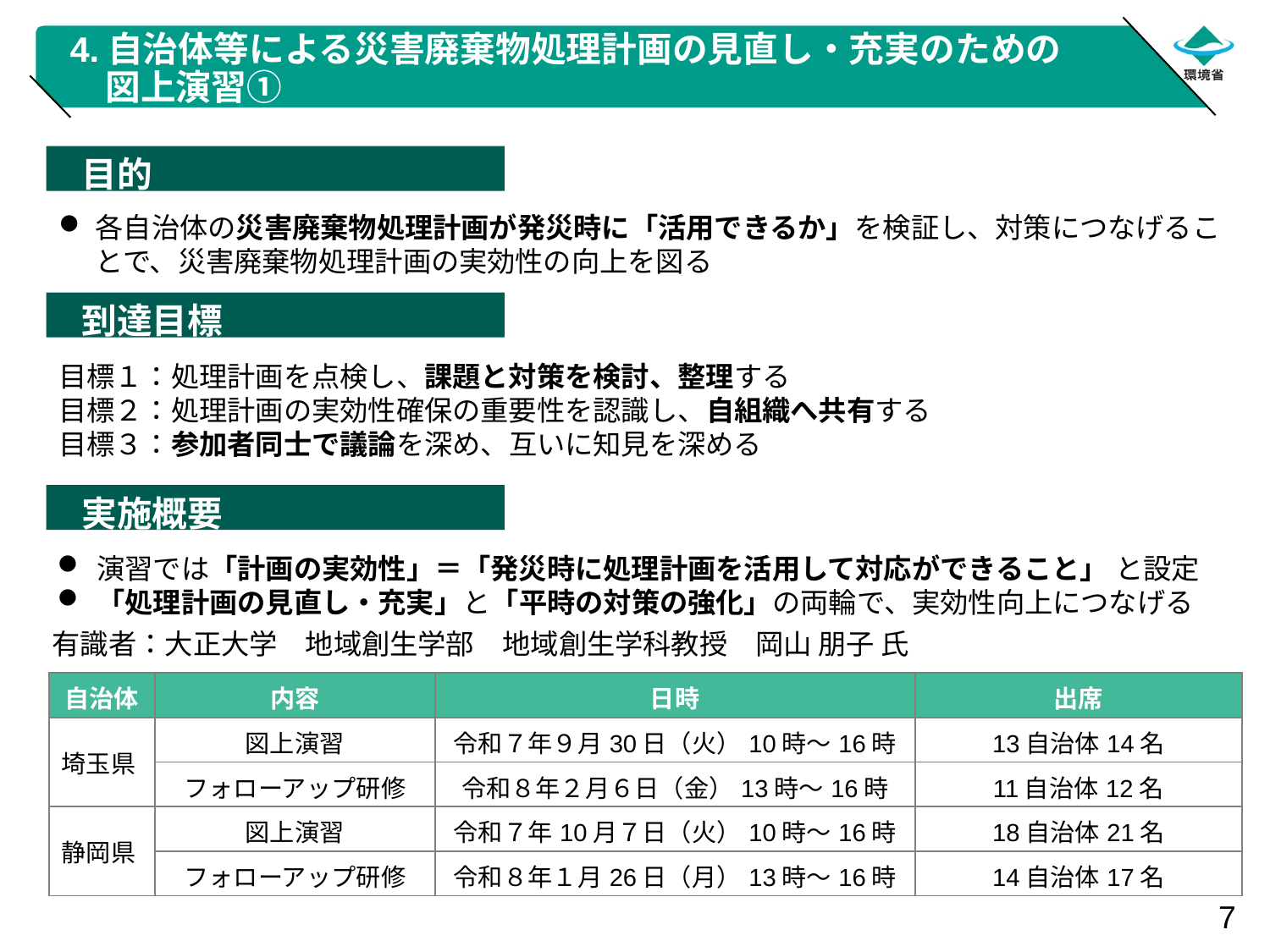

# 4.自治体等による災害廃棄物処理計画の見直し・充実のための 　図上演習①
　目的
各自治体の災害廃棄物処理計画が発災時に「活用できるか」を検証し、対策につなげることで、災害廃棄物処理計画の実効性の向上を図る
　到達目標
目標１：処理計画を点検し、課題と対策を検討、整理する
目標２：処理計画の実効性確保の重要性を認識し、自組織へ共有する
目標３：参加者同士で議論を深め、互いに知見を深める
　実施概要
演習では「計画の実効性」＝「発災時に処理計画を活用して対応ができること」 と設定
「処理計画の見直し・充実」と「平時の対策の強化」の両輪で、実効性向上につなげる
有識者：大正大学　地域創生学部　地域創生学科教授　岡山 朋子 氏
| 自治体 | 内容 | 日時 | 出席 |
| --- | --- | --- | --- |
| 埼玉県 | 図上演習 | 令和７年９月30日（火）10時～16時 | 13自治体14名 |
|  | フォローアップ研修 | 令和８年２月６日（金）13時～16時 | 11自治体12名 |
| 静岡県 | 図上演習 | 令和７年10月７日（火）10時～16時 | 18自治体21名 |
|  | フォローアップ研修 | 令和８年１月26日（月）13時～16時 | 14自治体17名 |